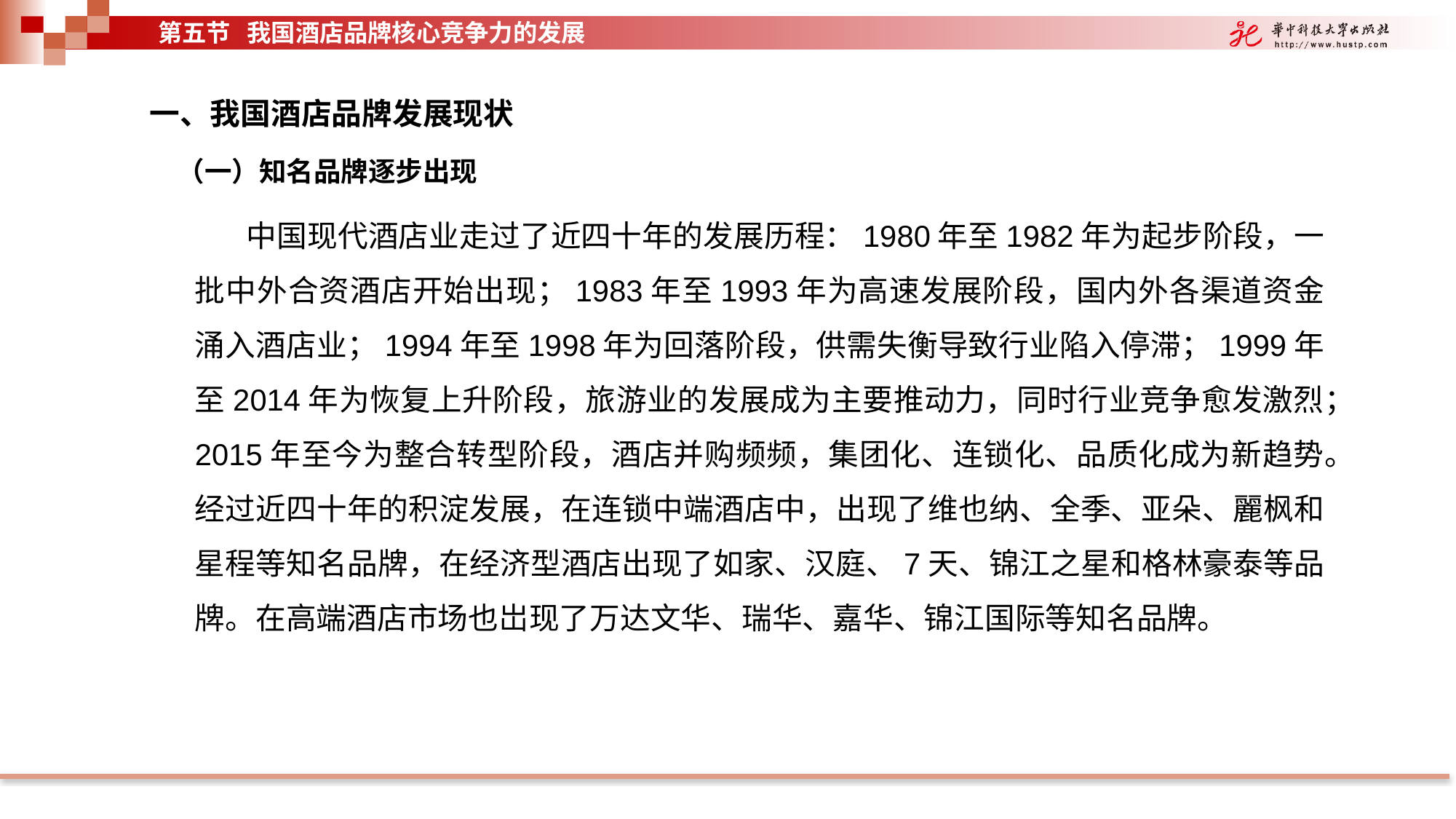

第五节   我国酒店品牌核心竞争力的发展
一、我国酒店品牌发展现状
（一）知名品牌逐步出现
中国现代酒店业走过了近四十年的发展历程：1980年至1982年为起步阶段，一批中外合资酒店开始出现；1983年至1993年为高速发展阶段，国内外各渠道资金涌入酒店业；1994年至1998年为回落阶段，供需失衡导致行业陷入停滞；1999年至2014年为恢复上升阶段，旅游业的发展成为主要推动力，同时行业竞争愈发激烈；2015年至今为整合转型阶段，酒店并购频频，集团化、连锁化、品质化成为新趋势。经过近四十年的积淀发展，在连锁中端酒店中，出现了维也纳、全季、亚朵、麗枫和星程等知名品牌，在经济型酒店出现了如家、汉庭、7天、锦江之星和格林豪泰等品牌。在高端酒店市场也岀现了万达文华、瑞华、嘉华、锦江国际等知名品牌。